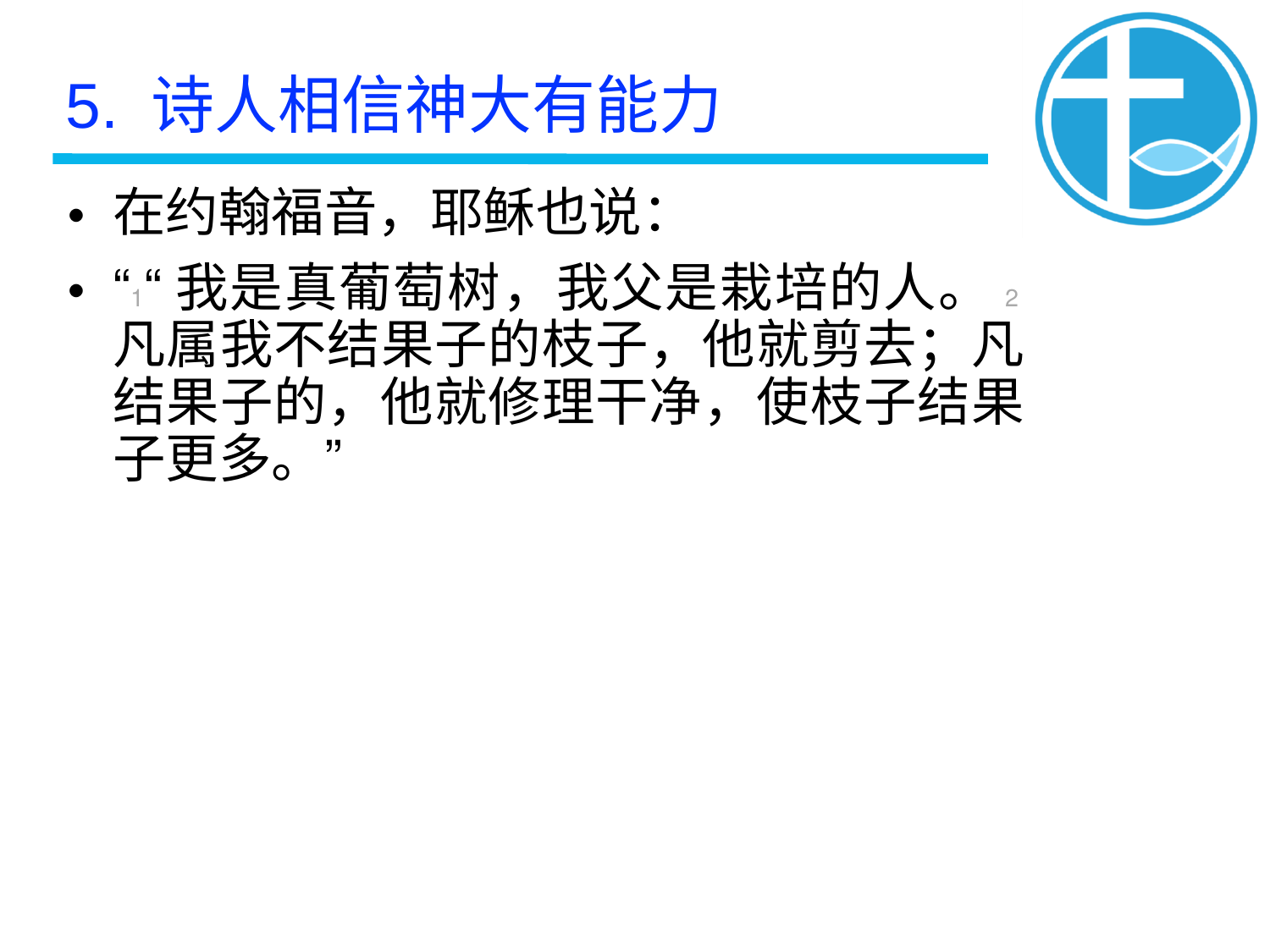

5. 诗人相信神大有能力
在约翰福音，耶稣也说：
“1“我是真葡萄树，我父是栽培的人。2凡属我不结果子的枝子，他就剪去；凡结果子的，他就修理干净，使枝子结果子更多。”